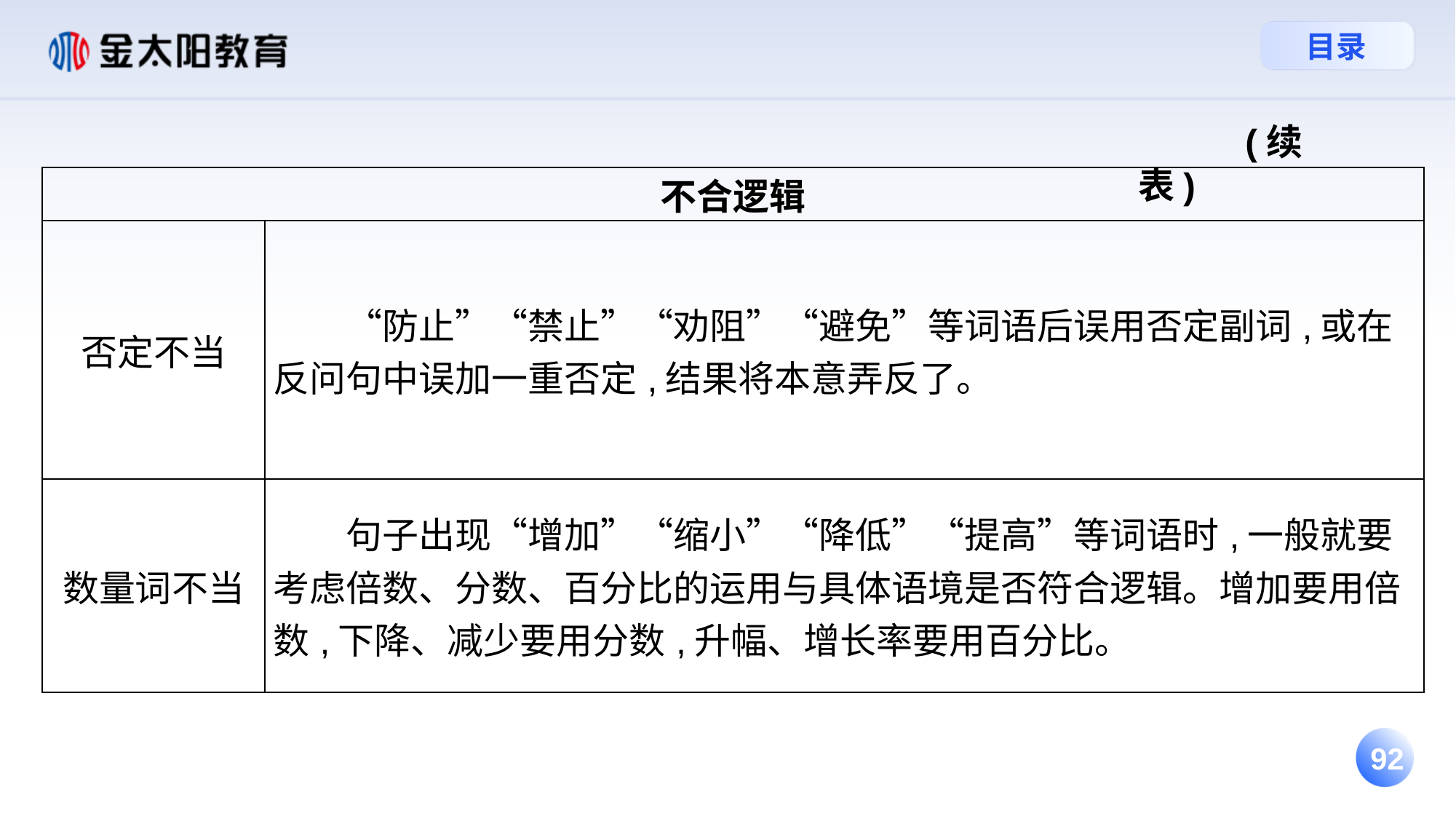

(续表)

| 不合逻辑 |  |
| --- | --- |
| 否定不当 | “防止”“禁止”“劝阻”“避免”等词语后误用否定副词,或在反问句中误加一重否定,结果将本意弄反了。 |
| 数量词不当 | 句子出现“增加”“缩小”“降低”“提高”等词语时,一般就要考虑倍数、分数、百分比的运用与具体语境是否符合逻辑。增加要用倍数,下降、减少要用分数,升幅、增长率要用百分比。 |